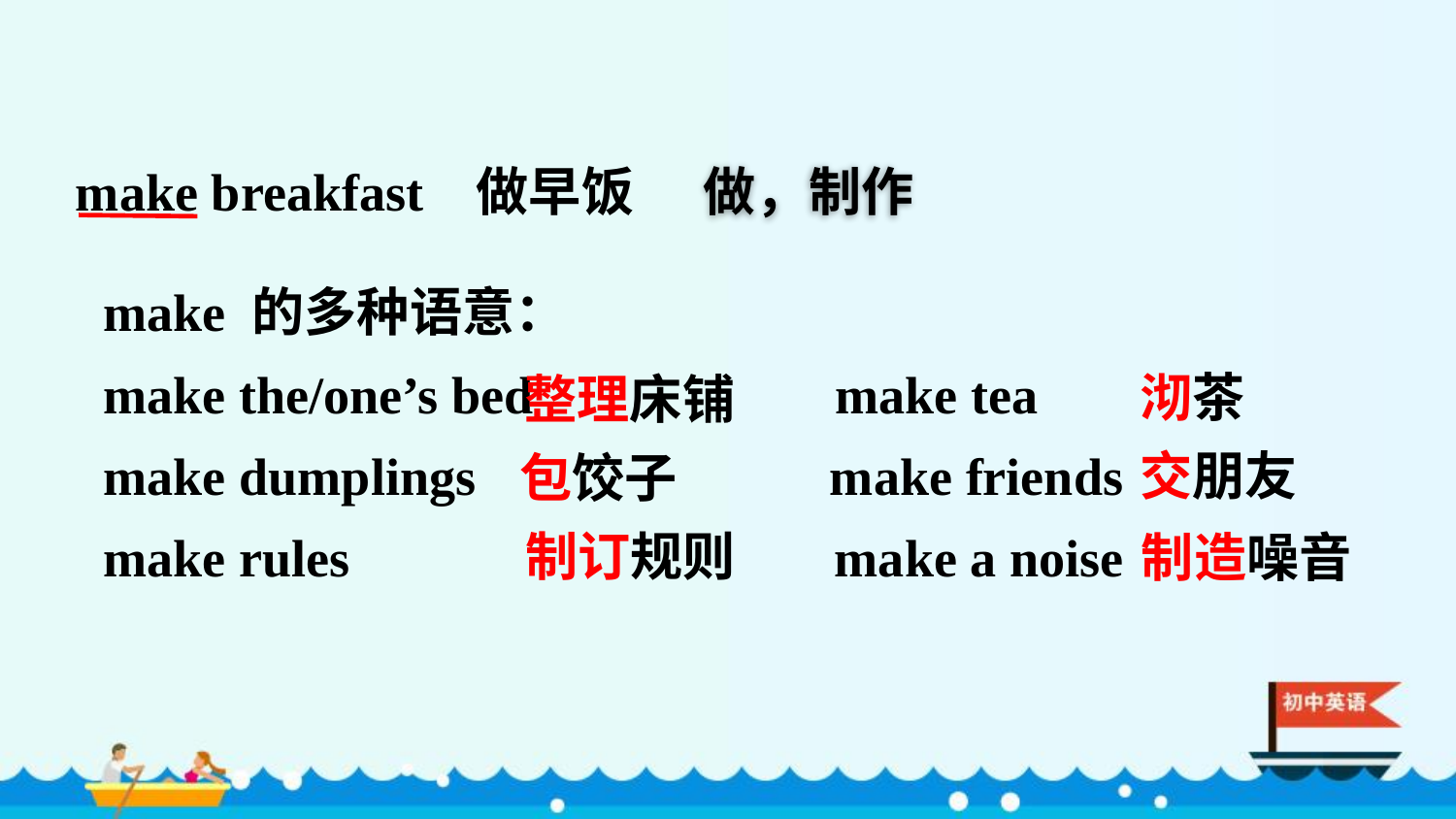

make breakfast   做早饭
做，制作
make 的多种语意：
make the/one’s bed                       make tea
make dumplings                           make friends
make rules                                     make a noise
沏茶
整理床铺
交朋友
包饺子
制订规则
制造噪音